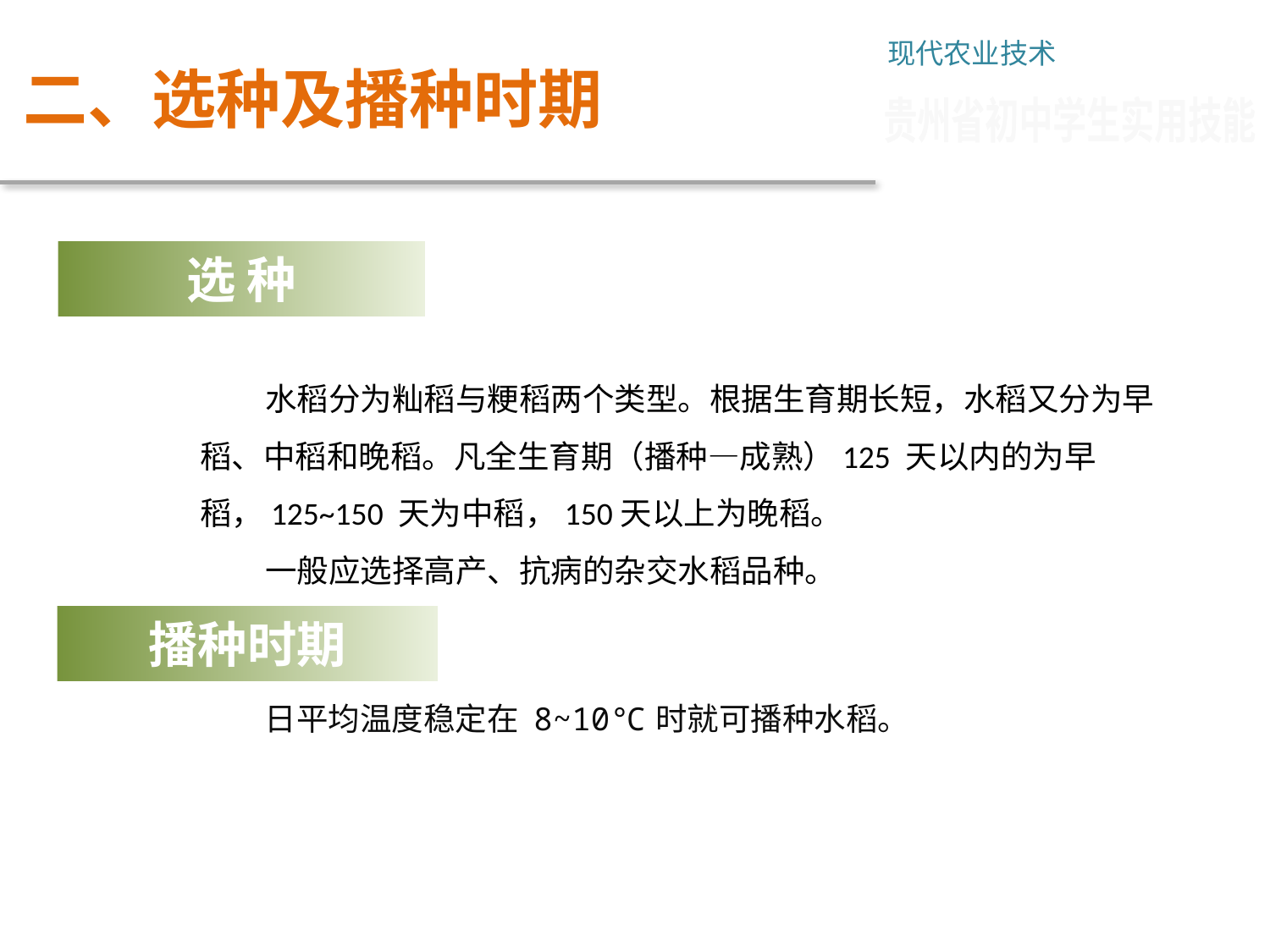

现代农业技术
# 二、选种及播种时期
贵州省初中学生实用技能
选 种
        水稻分为籼稻与粳稻两个类型。根据生育期长短，水稻又分为早稻、中稻和晚稻。凡全生育期（播种—成熟）125 天以内的为早稻，125~150 天为中稻，150天以上为晚稻。
        一般应选择高产、抗病的杂交水稻品种。

日平均温度稳定在 8~10℃时就可播种水稻。
播种时期